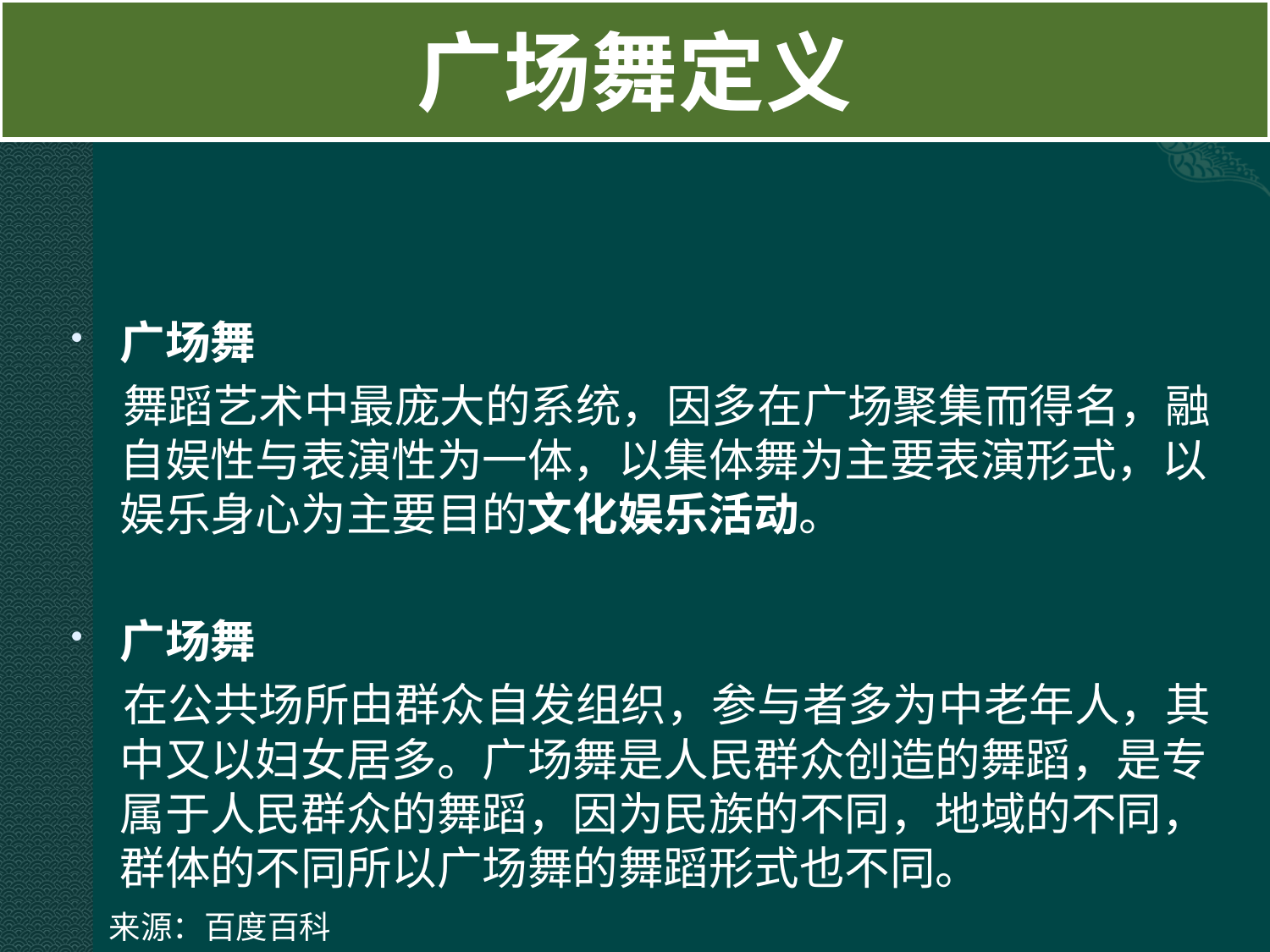

# 广场舞定义
广场舞
    舞蹈艺术中最庞大的系统，因多在广场聚集而得名，融自娱性与表演性为一体，以集体舞为主要表演形式，以娱乐身心为主要目的文化娱乐活动。

广场舞
    在公共场所由群众自发组织，参与者多为中老年人，其中又以妇女居多。广场舞是人民群众创造的舞蹈，是专属于人民群众的舞蹈，因为民族的不同，地域的不同，群体的不同所以广场舞的舞蹈形式也不同。
来源：百度百科